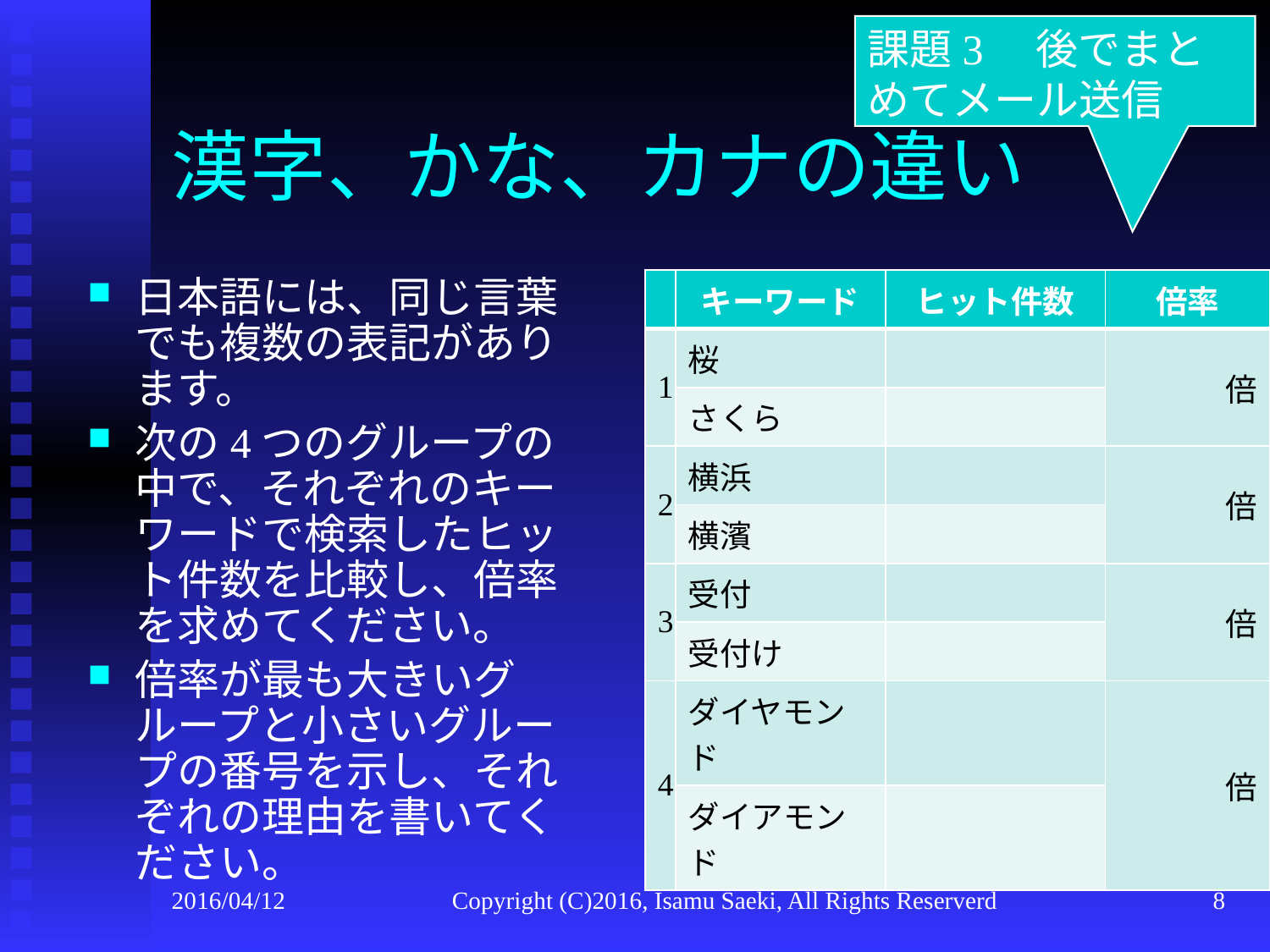

課題3　後でまとめてメール送信
# 漢字、かな、カナの違い
日本語には、同じ言葉でも複数の表記があります。
次の4つのグループの中で、それぞれのキーワードで検索したヒット件数を比較し、倍率を求めてください。
倍率が最も大きいグループと小さいグループの番号を示し、それぞれの理由を書いてください。
|  | キーワード | ヒット件数 | 倍率 |
| --- | --- | --- | --- |
| 1 | 桜 |  | 倍 |
|  | さくら |  |  |
| 2 | 横浜 |  | 倍 |
|  | 横濱 |  |  |
| 3 | 受付 |  | 倍 |
|  | 受付け |  |  |
| 4 | ダイヤモンド |  | 倍 |
|  | ダイアモンド |  |  |
2016/04/12
Copyright (C)2016, Isamu Saeki, All Rights Reserverd
8